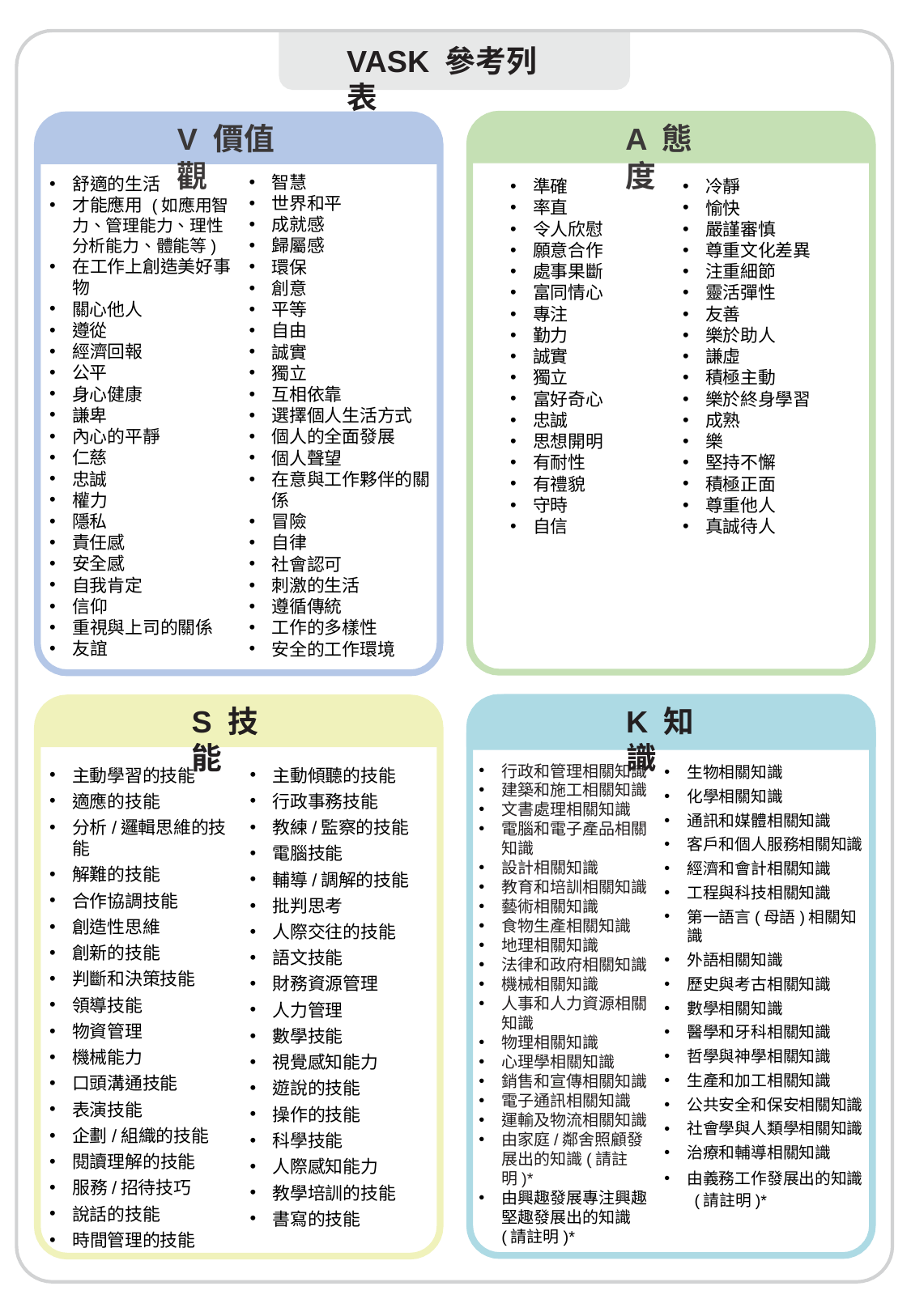

VASK 參考列表

V 價值觀
A 態度
準確
率直
令人欣慰
願意合作
處事果斷
富同情心
專注
勤力
誠實
獨立
富好奇心
忠誠
思想開明
有耐性
有禮貌
守時
自信

冷靜
愉快
嚴謹審慎
尊重文化差異
注重細節
靈活彈性
友善
樂於助人
謙虛
積極主動
樂於終身學習
成熟
樂
堅持不懈
積極正面
尊重他人
真誠待人

K 知識
S 技能
智慧
世界和平
成就感
歸屬感
環保
創意
平等
自由
誠實
獨立
互相依靠
選擇個人生活方式
個人的全面發展
個人聲望
在意與工作夥伴的關係
冒險
自律
社會認可
刺激的生活
遵循傳統
工作的多樣性
安全的工作環境

舒適的生活
才能應用 (如應用智力、管理能力、理性分析能力、體能等)
在工作上創造美好事物
關心他人
遵從
經濟回報
公平
身心健康
謙卑
內心的平靜
仁慈
忠誠
權力
隱私
責任感
安全感
自我肯定
信仰
重視與上司的關係
友誼

行政和管理相關知識
建築和施工相關知識
文書處理相關知識
電腦和電子產品相關知識
設計相關知識
教育和培訓相關知識
藝術相關知識
食物生產相關知識
地理相關知識
法律和政府相關知識
機械相關知識
人事和人力資源相關知識
物理相關知識
心理學相關知識
銷售和宣傳相關知識
電子通訊相關知識
運輸及物流相關知識
由家庭/鄰舍照顧發展出的知識(請註明)*
由興趣發展專注興趣 堅趣發展出的知識(請註明)*

生物相關知識
化學相關知識
通訊和媒體相關知識
客戶和個人服務相關知識
經濟和會計相關知識
工程與科技相關知識
第一語言(母語)相關知識
外語相關知識
歷史與考古相關知識
數學相關知識
醫學和牙科相關知識
哲學與神學相關知識
生產和加工相關知識
公共安全和保安相關知識
社會學與人類學相關知識
治療和輔導相關知識
由義務工作發展出的知識  (請註明)*
主動學習的技能
適應的技能
分析/邏輯思維的技能
解難的技能
合作協調技能
創造性思維
創新的技能
判斷和決策技能
領導技能
物資管理
機械能力
口頭溝通技能
表演技能
企劃/組織的技能
閱讀理解的技能
服務/招待技巧
說話的技能
時間管理的技能

主動傾聽的技能
行政事務技能
教練/監察的技能
電腦技能
輔導/調解的技能
批判思考
人際交往的技能
語文技能
財務資源管理
人力管理
數學技能
視覺感知能力
遊說的技能
操作的技能
科學技能
人際感知能力
教學培訓的技能
書寫的技能